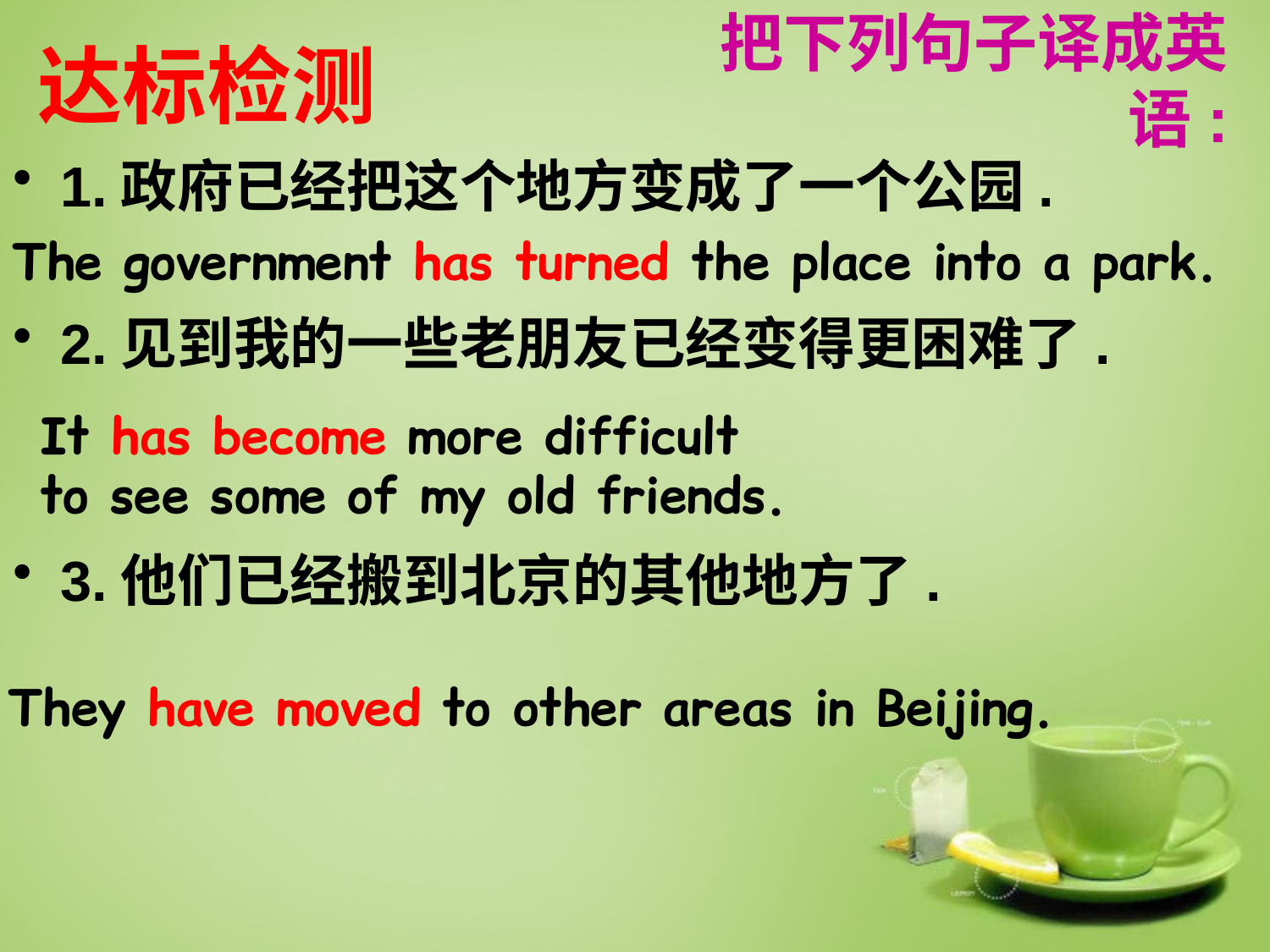

# 把下列句子译成英语:
达标检测
1.政府已经把这个地方变成了一个公园.

2.见到我的一些老朋友已经变得更困难了.

3.他们已经搬到北京的其他地方了.
The government has turned the place into a park.
It has become more difficult
to see some of my old friends.
They have moved to other areas in Beijing.